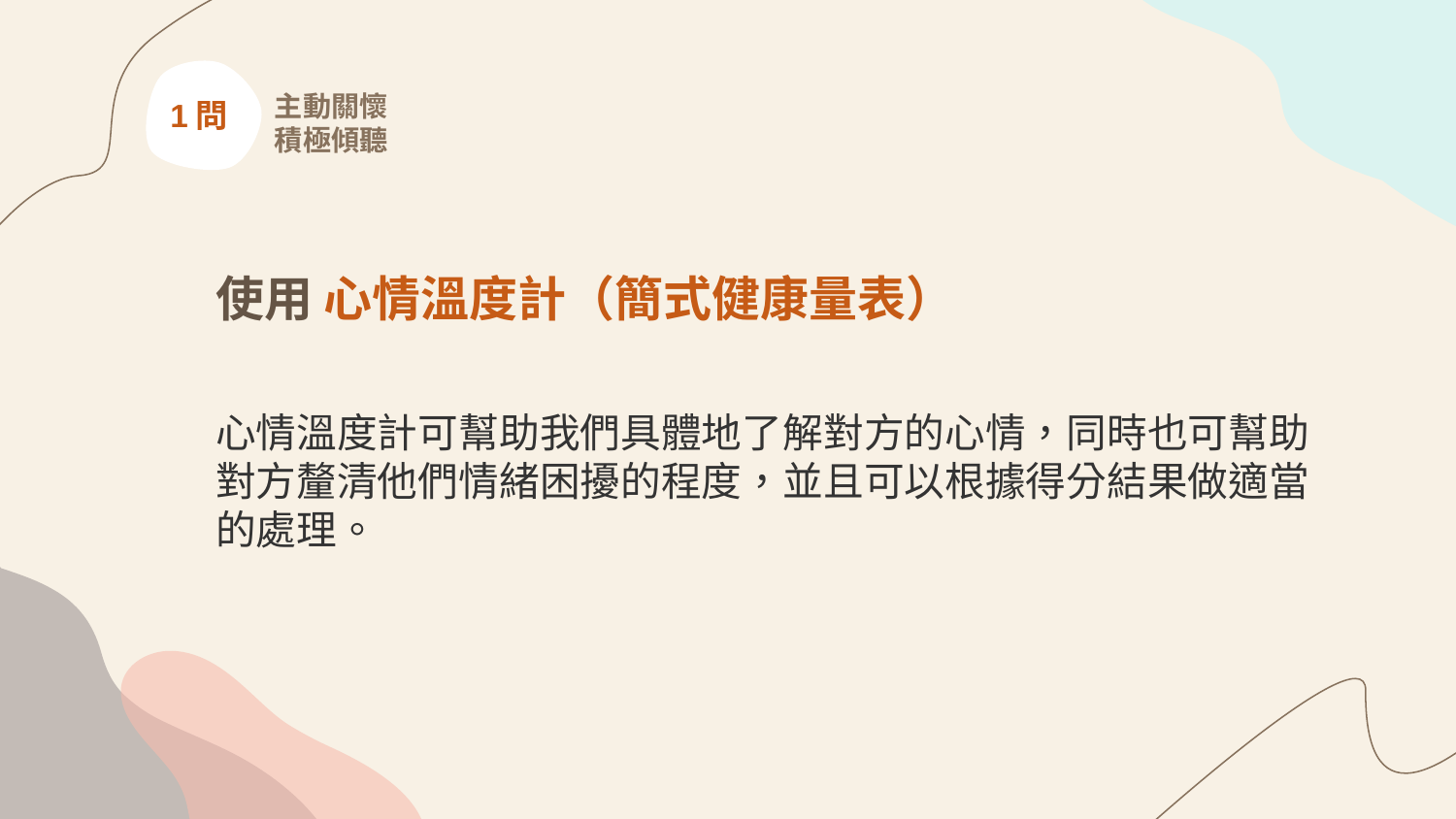

1問
主動關懷
積極傾聽
使用 心情溫度計（簡式健康量表）
心情溫度計可幫助我們具體地了解對方的心情，同時也可幫助對方釐清他們情緒困擾的程度，並且可以根據得分結果做適當的處理。